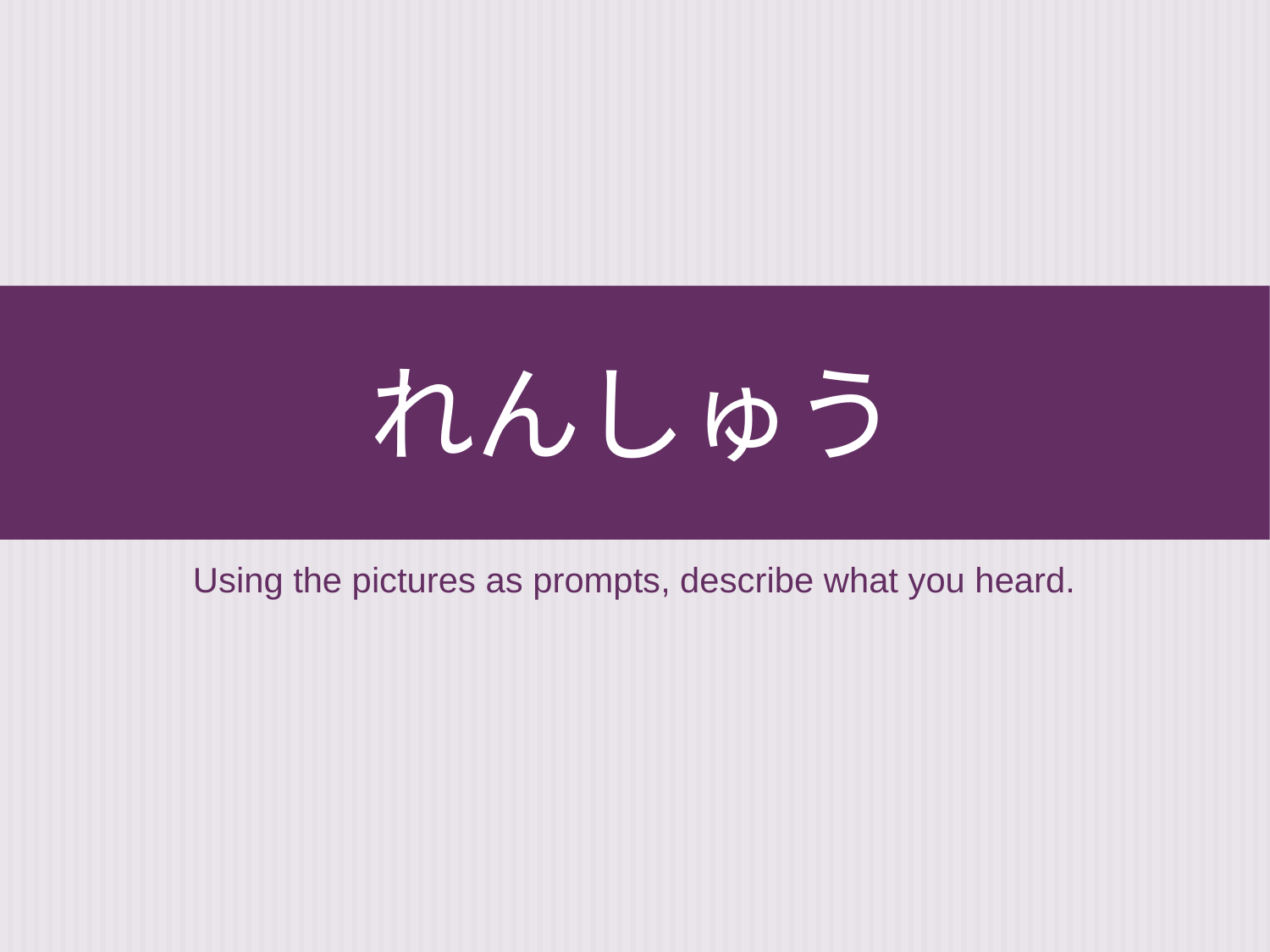

# れんしゅう
Using the pictures as prompts, describe what you heard.